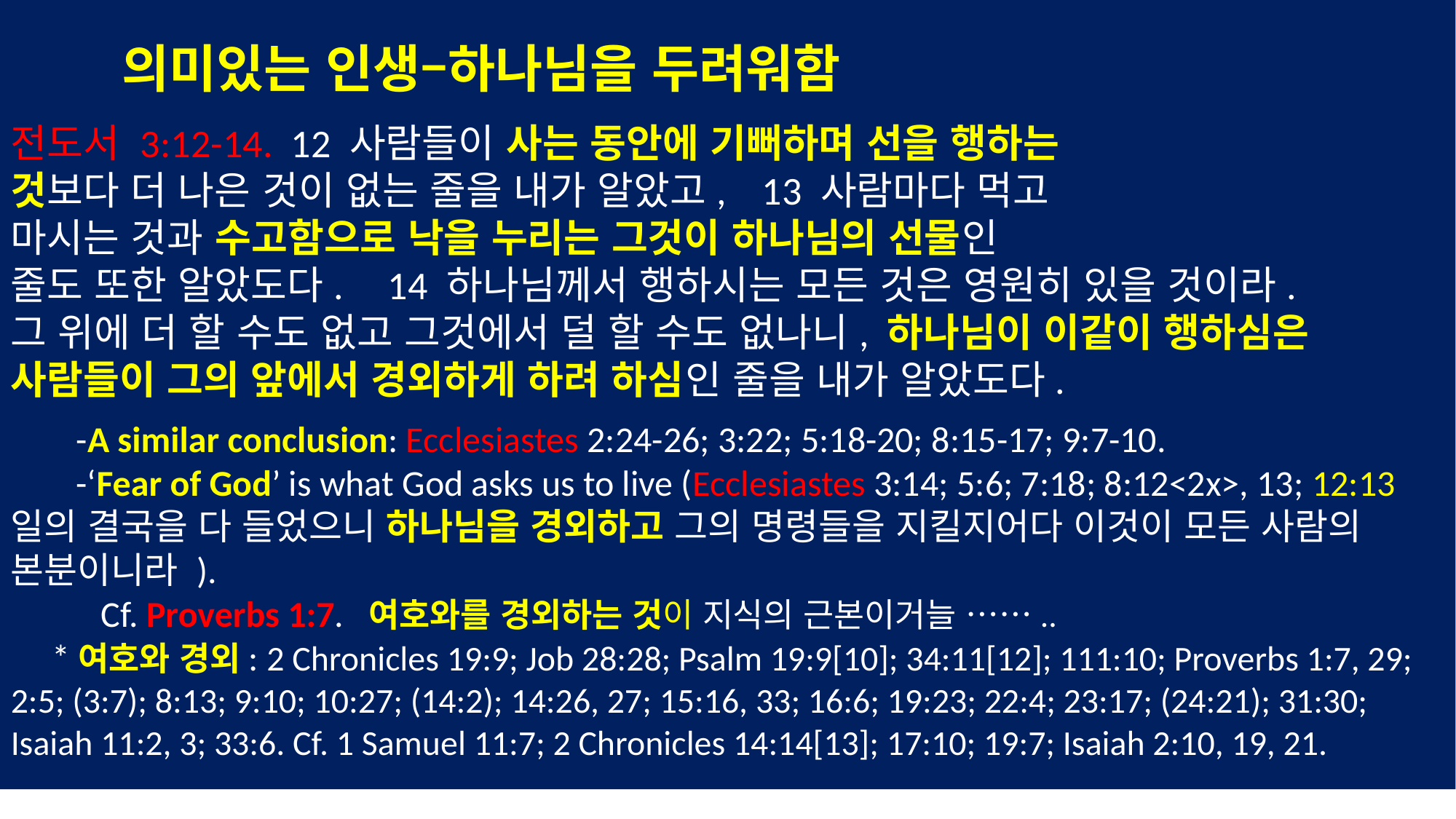

의미있는 인생–하나님을 두려워함

전도서 3:12-14.  12 사람들이 사는 동안에 기뻐하며 선을 행하는
것보다 더 나은 것이 없는 줄을 내가 알았고,    13 사람마다 먹고
마시는 것과 수고함으로 낙을 누리는 그것이 하나님의 선물인
줄도 또한 알았도다.     14 하나님께서 행하시는 모든 것은 영원히 있을 것이라.
그 위에 더 할 수도 없고 그것에서 덜 할 수도 없나니, 하나님이 이같이 행하심은 사람들이 그의 앞에서 경외하게 하려 하심인 줄을 내가 알았도다.

        -A similar conclusion: Ecclesiastes 2:24-26; 3:22; 5:18-20; 8:15-17; 9:7-10.
        -‘Fear of God’ is what God asks us to live (Ecclesiastes 3:14; 5:6; 7:18; 8:12<2x>, 13; 12:13 일의 결국을 다 들었으니 하나님을 경외하고 그의 명령들을 지킬지어다 이것이 모든 사람의 본분이니라 ).
           Cf. Proverbs 1:7.  여호와를 경외하는 것이 지식의 근본이거늘 ……..
     *여호와 경외: 2 Chronicles 19:9; Job 28:28; Psalm 19:9[10]; 34:11[12]; 111:10; Proverbs 1:7, 29; 2:5; (3:7); 8:13; 9:10; 10:27; (14:2); 14:26, 27; 15:16, 33; 16:6; 19:23; 22:4; 23:17; (24:21); 31:30; Isaiah 11:2, 3; 33:6. Cf. 1 Samuel 11:7; 2 Chronicles 14:14[13]; 17:10; 19:7; Isaiah 2:10, 19, 21.